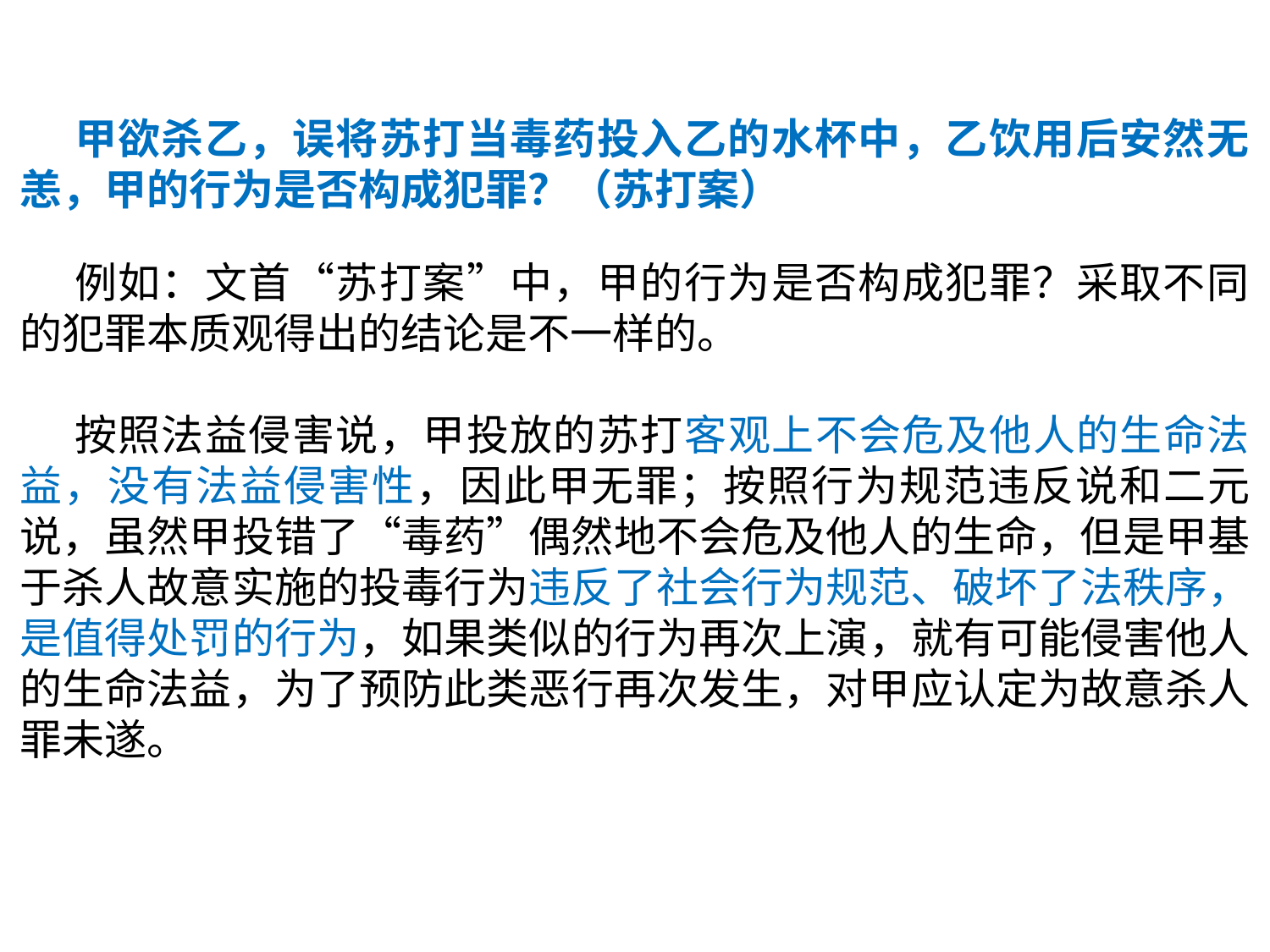

甲欲杀乙，误将苏打当毒药投入乙的水杯中，乙饮用后安然无恙，甲的行为是否构成犯罪？（苏打案）

    例如：文首“苏打案”中，甲的行为是否构成犯罪？采取不同的犯罪本质观得出的结论是不一样的。

    按照法益侵害说，甲投放的苏打客观上不会危及他人的生命法益，没有法益侵害性，因此甲无罪；按照行为规范违反说和二元说，虽然甲投错了“毒药”偶然地不会危及他人的生命，但是甲基于杀人故意实施的投毒行为违反了社会行为规范、破坏了法秩序，是值得处罚的行为，如果类似的行为再次上演，就有可能侵害他人的生命法益，为了预防此类恶行再次发生，对甲应认定为故意杀人罪未遂。